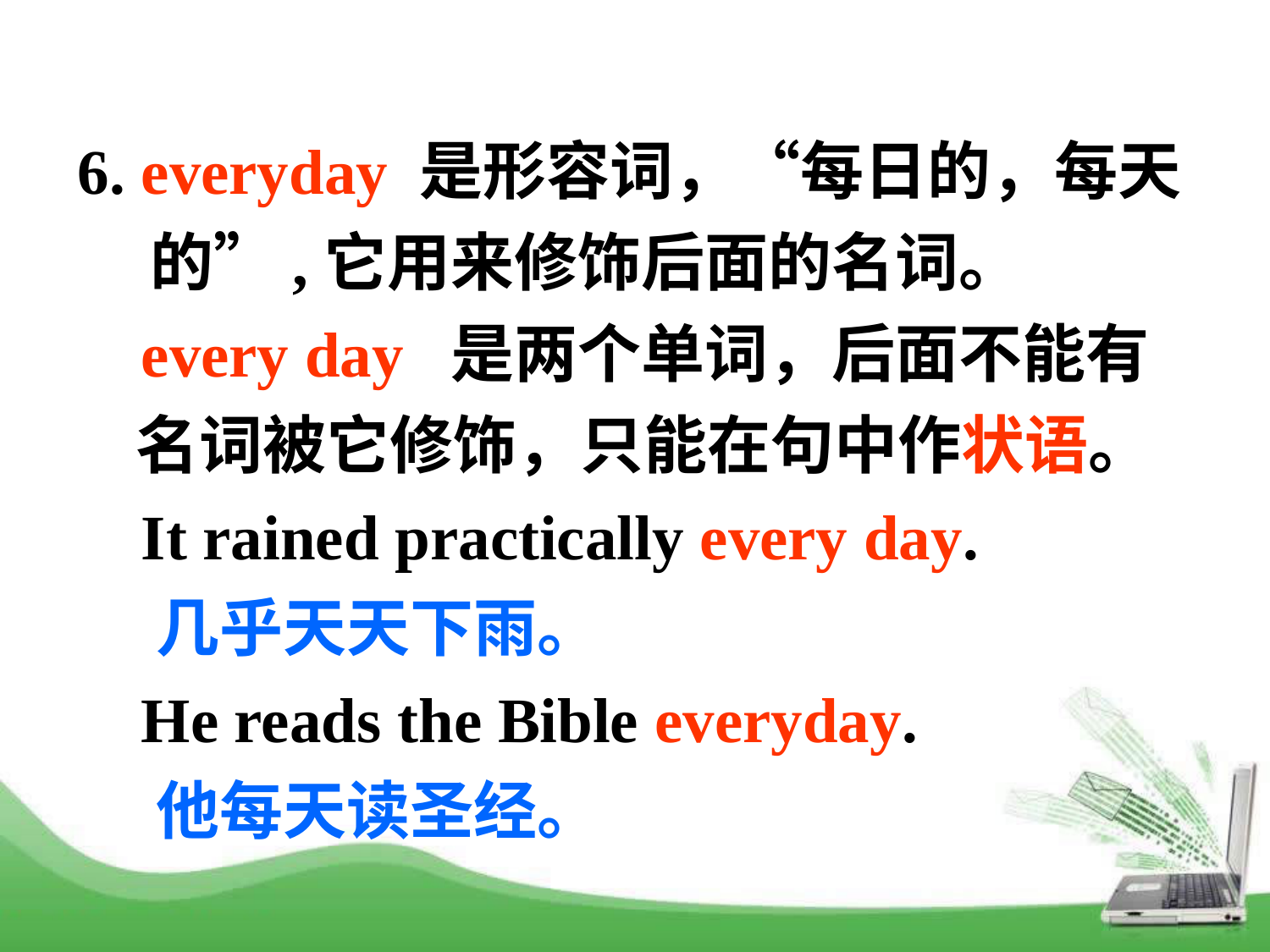

6. everyday 是形容词，“每日的，每天
    的”,它用来修饰后面的名词。
    every day  是两个单词，后面不能有
   名词被它修饰，只能在句中作状语。
    It rained practically every day.
    几乎天天下雨。
    He reads the Bible everyday.
    他每天读圣经。